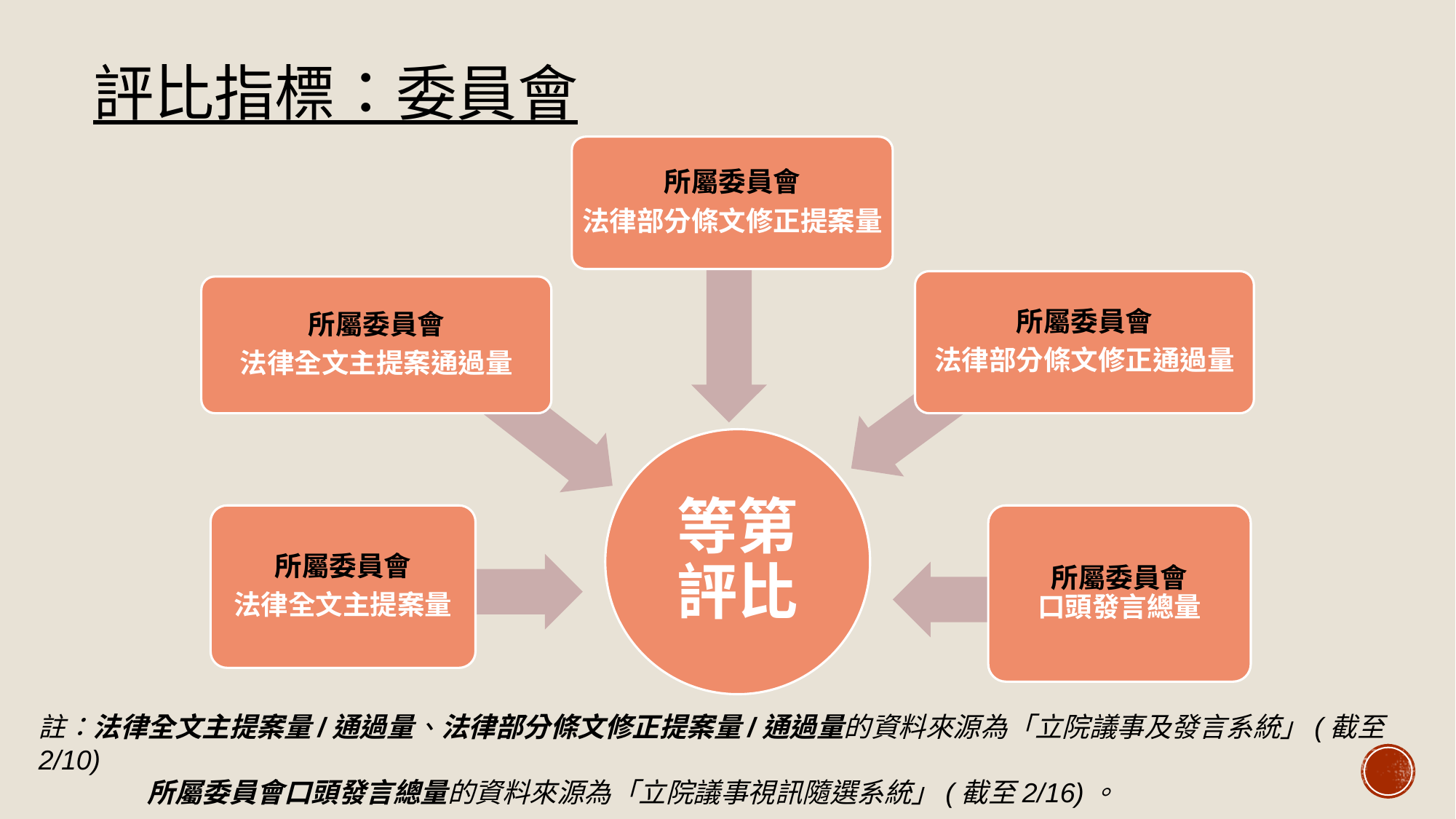

# 評比指標：委員會
所屬委員會
法律部分條文修正提案量

所屬委員會
法律部分條文修正通過量
所屬委員會
法律全文主提案通過量

等第
評比
所屬委員會
法律全文主提案量
所屬委員會
口頭發言總量

註：法律全文主提案量/通過量、法律部分條文修正提案量/通過量的資料來源為「立院議事及發言系統」(截至2/10)
	所屬委員會口頭發言總量的資料來源為「立院議事視訊隨選系統」(截至2/16)。